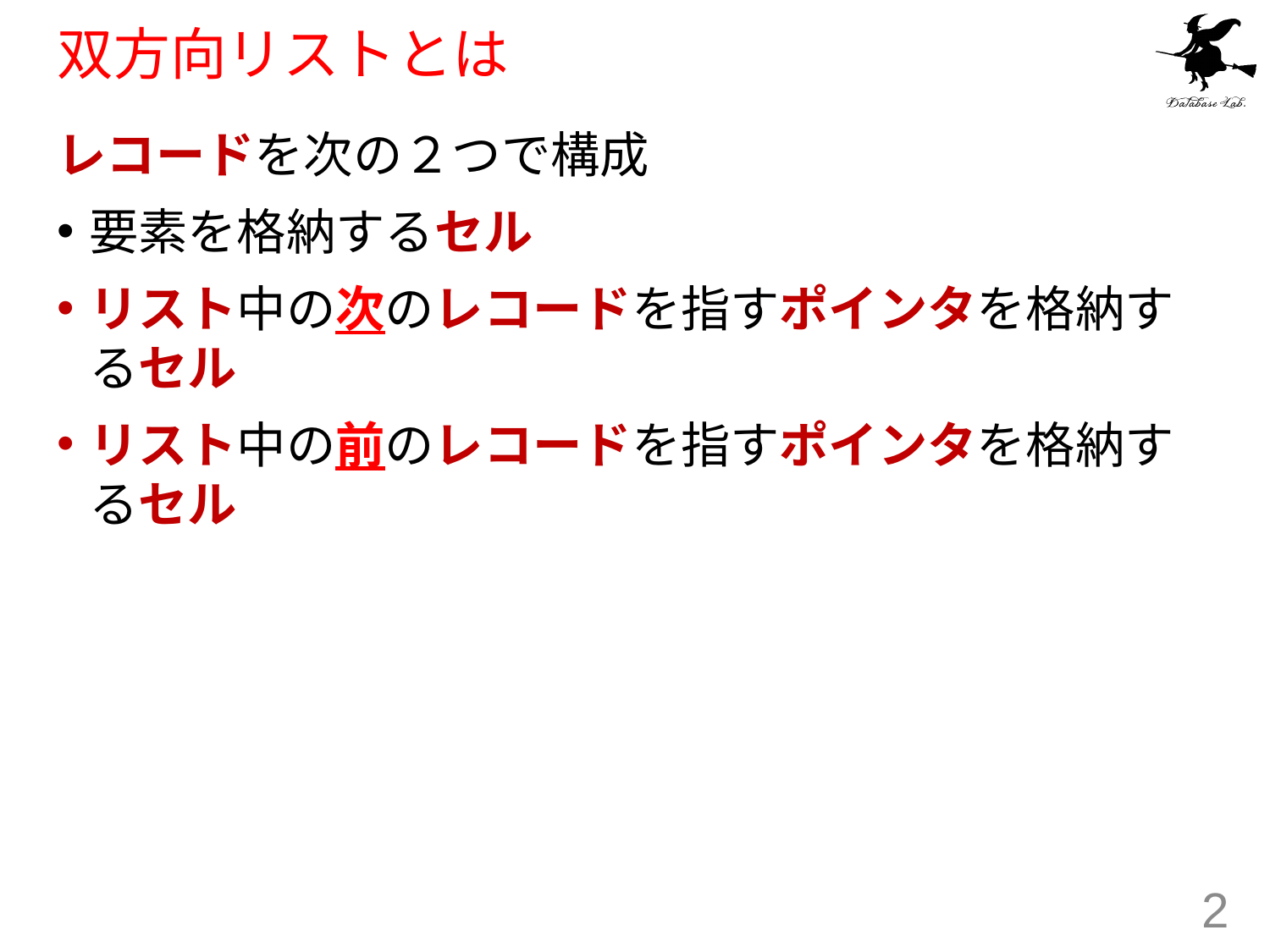

# 双方向リストとは
レコードを次の２つで構成
要素を格納するセル
リスト中の次のレコードを指すポインタを格納するセル
リスト中の前のレコードを指すポインタを格納するセル

2